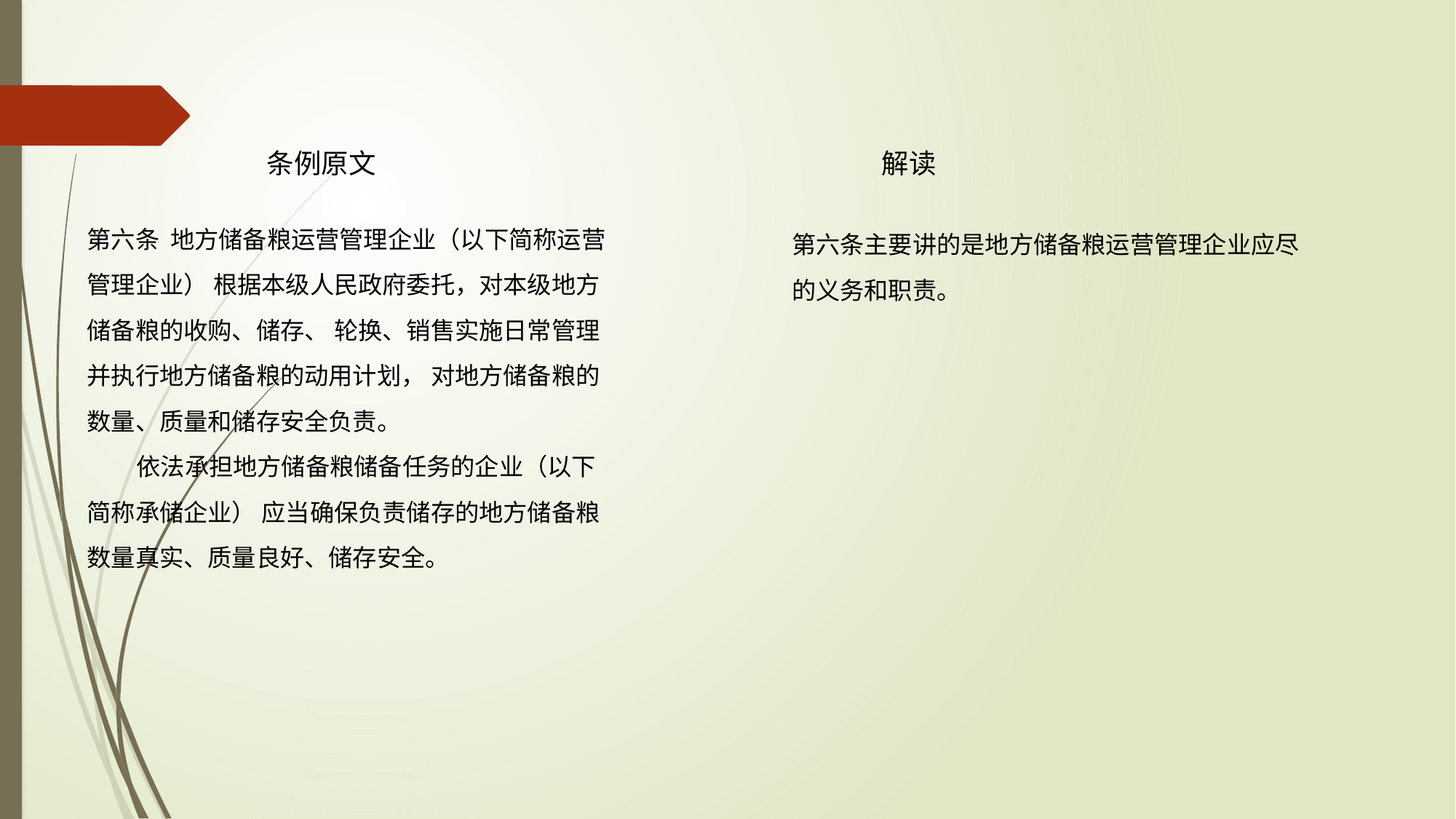

条例原文                                                                                  解读
第六条  地方储备粮运营管理企业（以下简称运营管理企业） 根据本级人民政府委托，对本级地方储备粮的收购、储存、 轮换、销售实施日常管理并执行地方储备粮的动用计划， 对地方储备粮的数量、质量和储存安全负责。
        依法承担地方储备粮储备任务的企业（以下简称承储企业） 应当确保负责储存的地方储备粮数量真实、质量良好、储存安全。
第六条主要讲的是地方储备粮运营管理企业应尽的义务和职责。